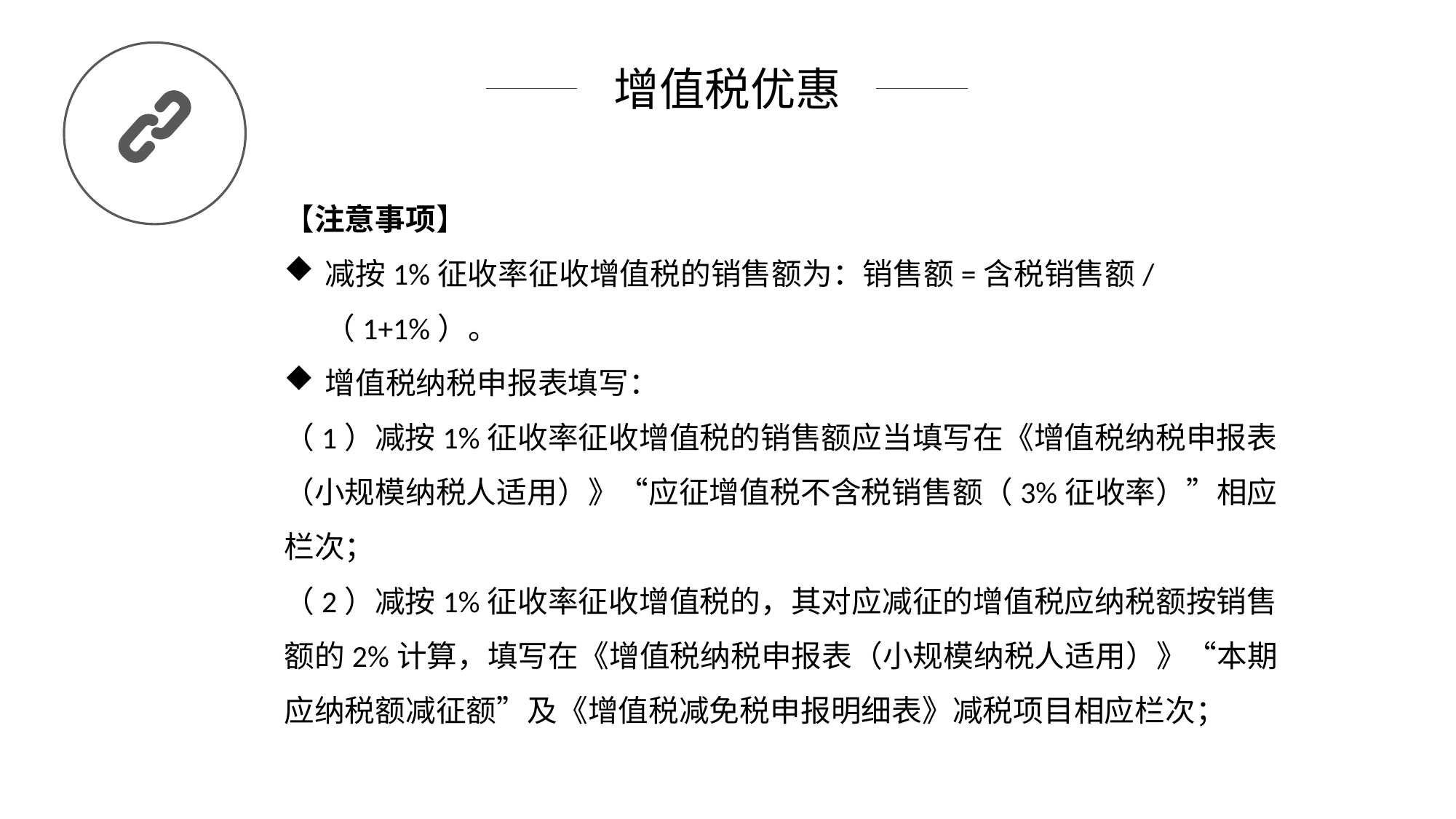

增值税优惠

【注意事项】
减按1%征收率征收增值税的销售额为：销售额=含税销售额/（1+1%）。
增值税纳税申报表填写：
（1）减按1%征收率征收增值税的销售额应当填写在《增值税纳税申报表（小规模纳税人适用）》“应征增值税不含税销售额（3%征收率）”相应栏次；
（2）减按1%征收率征收增值税的，其对应减征的增值税应纳税额按销售额的2%计算，填写在《增值税纳税申报表（小规模纳税人适用）》“本期应纳税额减征额”及《增值税减免税申报明细表》减税项目相应栏次；